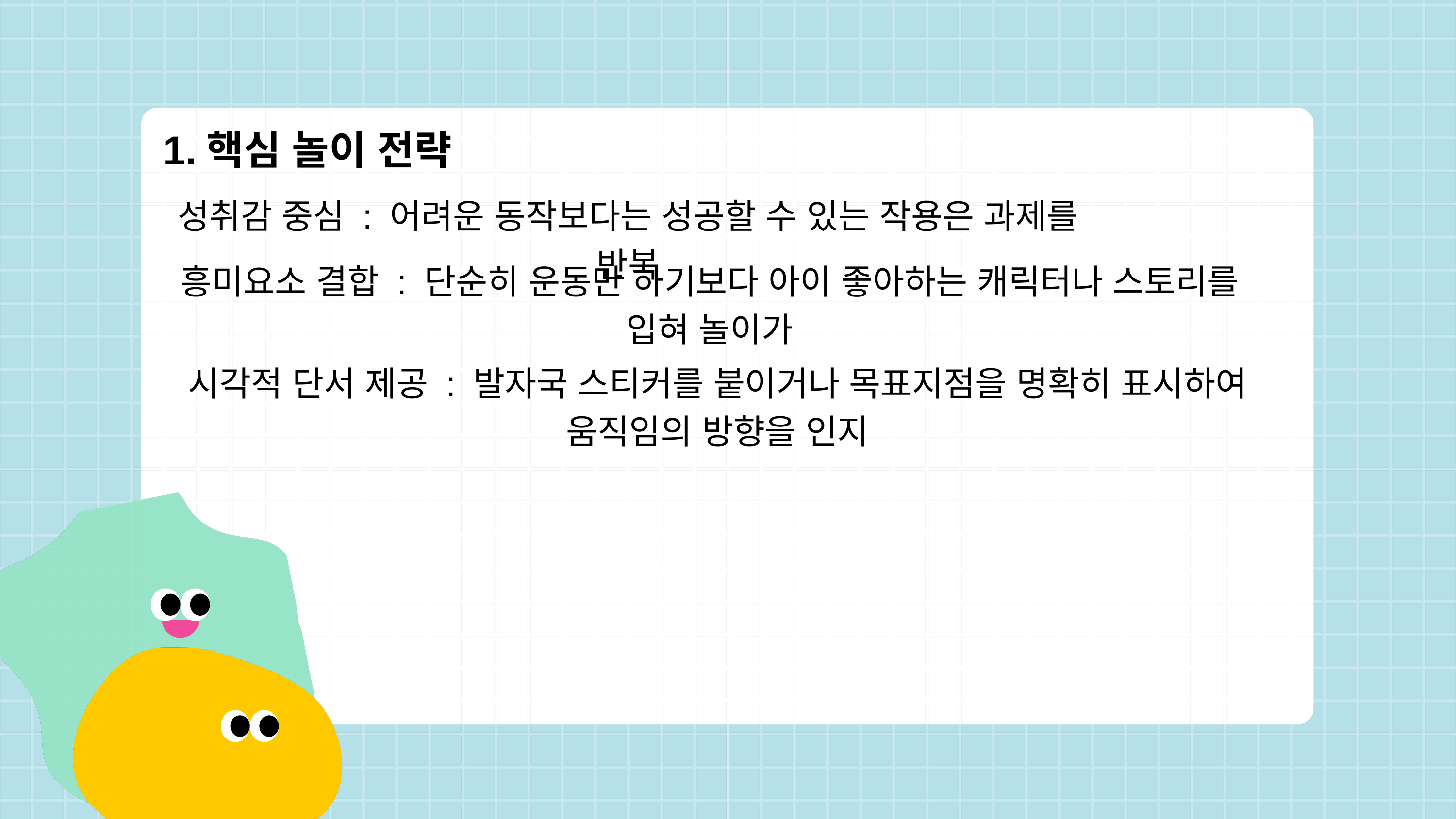

1.핵심 놀이 전략
성취감 중심 : 어려운 동작보다는 성공할 수 있는 작용은 과제를 반복
흥미요소 결합 : 단순히 운동만 하기보다 아이 좋아하는 캐릭터나 스토리를 입혀 놀이가
시각적 단서 제공 : 발자국 스티커를 붙이거나 목표지점을 명확히 표시하여 움직임의 방향을 인지